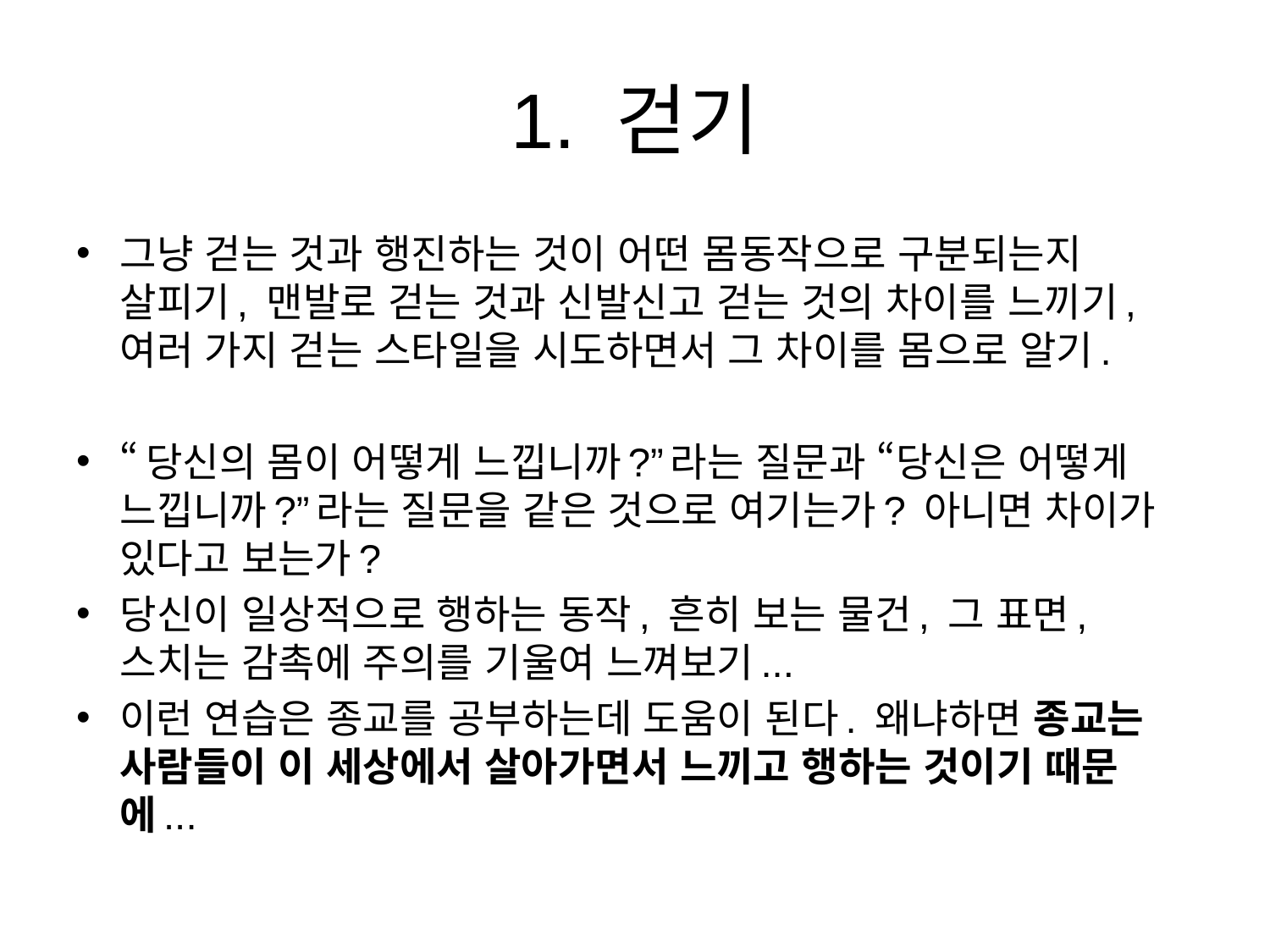

# 1. 걷기
그냥 걷는 것과 행진하는 것이 어떤 몸동작으로 구분되는지 살피기, 맨발로 걷는 것과 신발신고 걷는 것의 차이를 느끼기, 여러 가지 걷는 스타일을 시도하면서 그 차이를 몸으로 알기.

“당신의 몸이 어떻게 느낍니까?”라는 질문과 “당신은 어떻게 느낍니까?”라는 질문을 같은 것으로 여기는가? 아니면 차이가 있다고 보는가?
당신이 일상적으로 행하는 동작, 흔히 보는 물건, 그 표면, 스치는 감촉에 주의를 기울여 느껴보기...
이런 연습은 종교를 공부하는데 도움이 된다. 왜냐하면 종교는 사람들이 이 세상에서 살아가면서 느끼고 행하는 것이기 때문에...